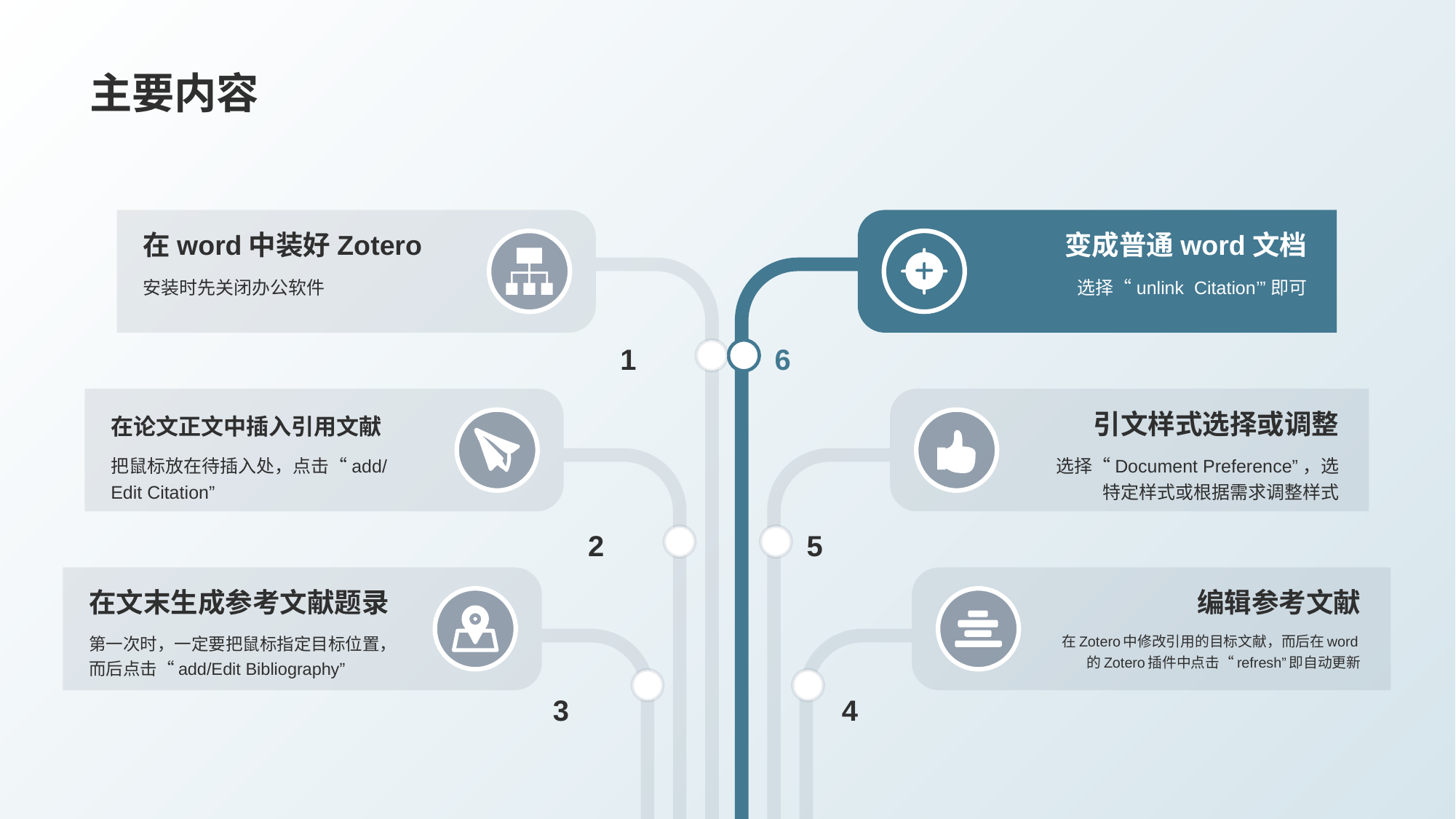

# 主要内容
在word中装好Zotero

安装时先关闭办公软件
1
变成普通word文档

选择“unlink  Citation’”即可
6
85

在论文正文中插入引用文献

把鼠标放在待插入处，点击“add/Edit Citation”
2

引文样式选择或调整

选择“Document Preference”，选特定样式或根据需求调整样式
5

在文末生成参考文献题录

第一次时，一定要把鼠标指定目标位置，而后点击“add/Edit Bibliography”
3

编辑参考文献

在Zotero中修改引用的目标文献，而后在word的Zotero插件中点击“refresh”即自动更新
4